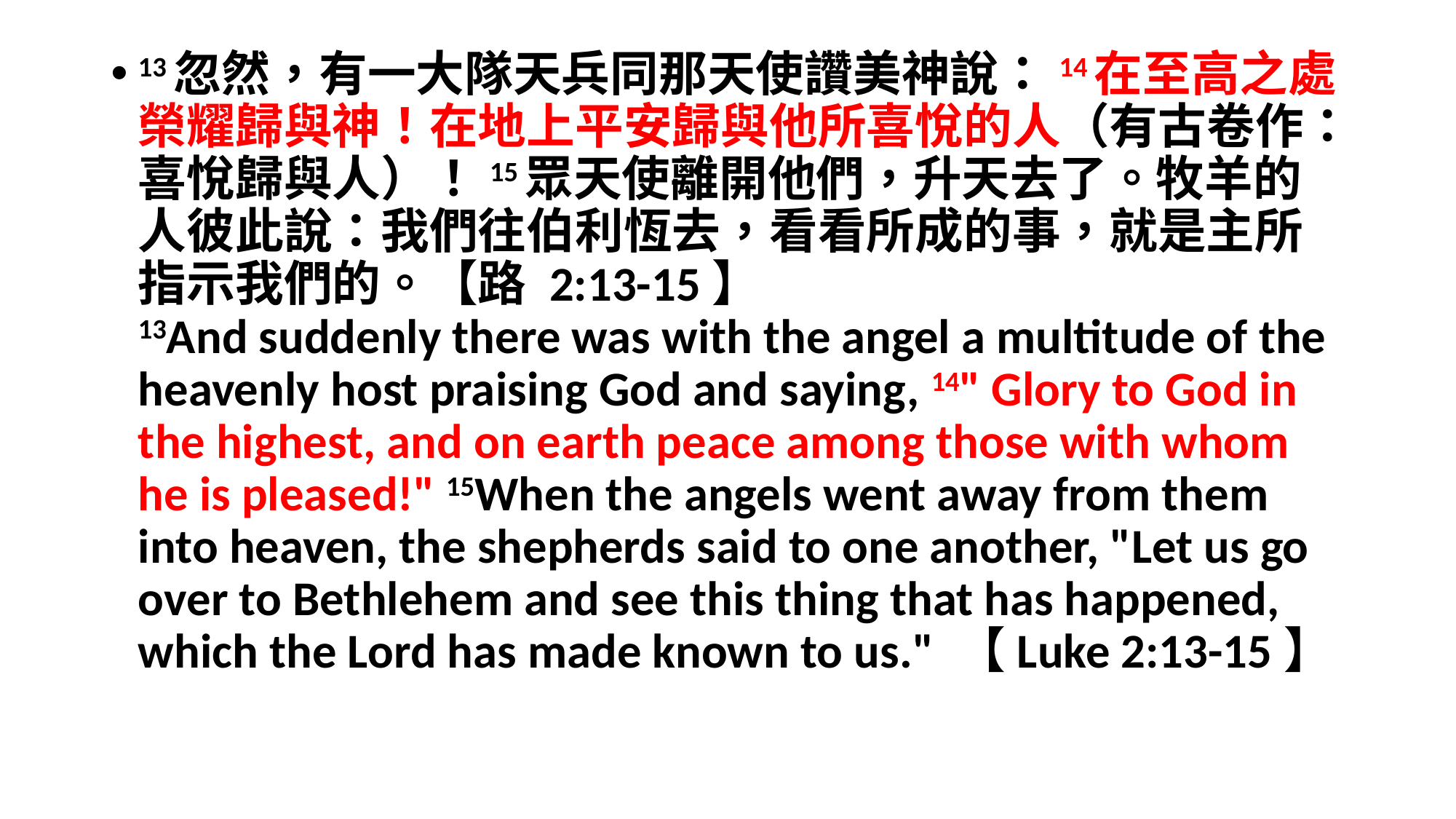

#
13忽然，有一大隊天兵同那天使讚美神說：14在至高之處榮耀歸與神！在地上平安歸與他所喜悅的人（有古卷作：喜悅歸與人）！15眾天使離開他們，升天去了。牧羊的人彼此說：我們往伯利恆去，看看所成的事，就是主所指示我們的。【路 2:13-15】
13And suddenly there was with the angel a multitude of the heavenly host praising God and saying, 14" Glory to God in the highest, and on earth peace among those with whom he is pleased!" 15When the angels went away from them into heaven, the shepherds said to one another, "Let us go over to Bethlehem and see this thing that has happened, which the Lord has made known to us." 【Luke 2:13-15】